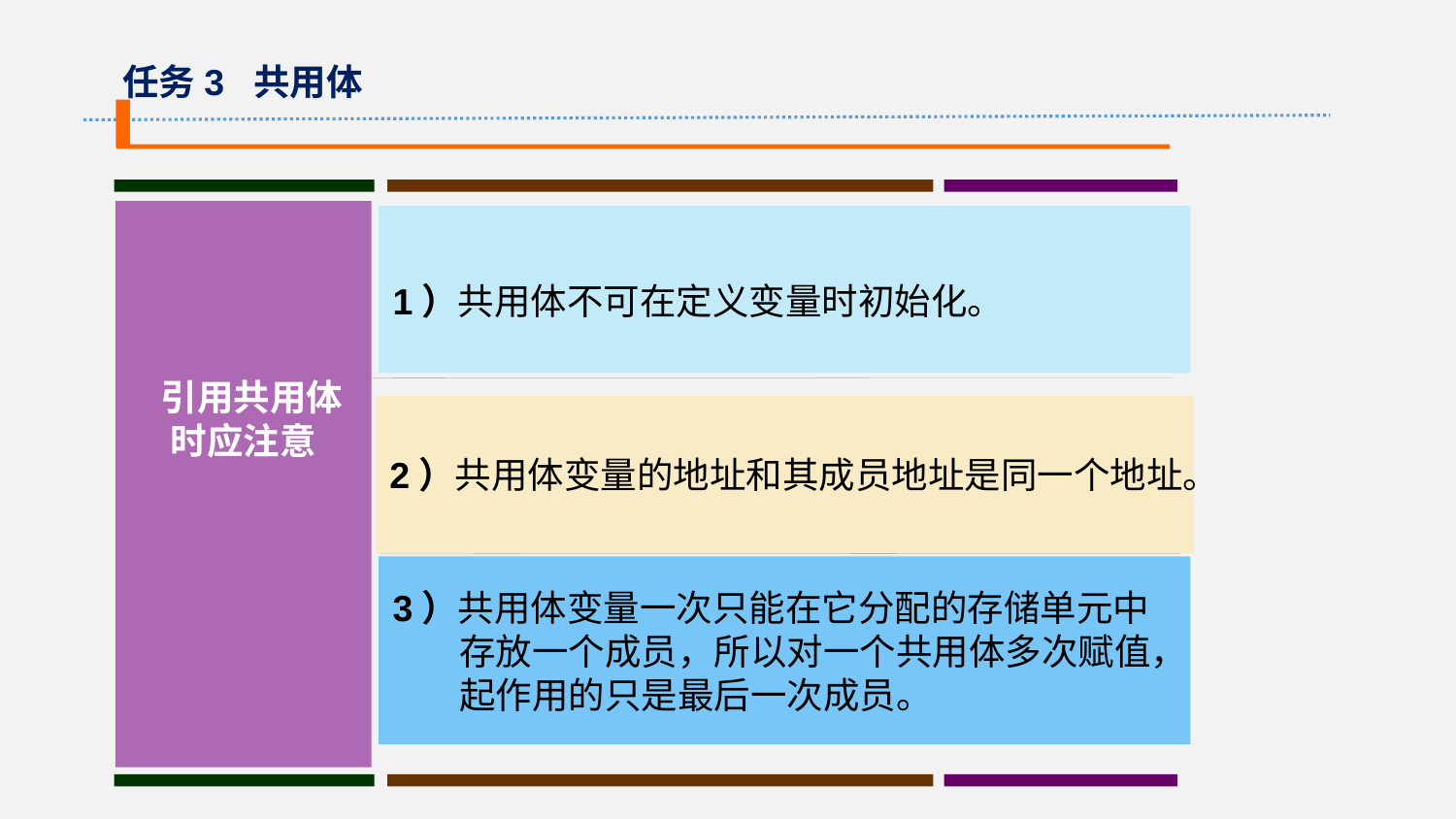

任务3  共用体

 引用共用体
时应注意

1）共用体不可在定义变量时初始化。

2）共用体变量的地址和其成员地址是同一个地址。

3）共用体变量一次只能在它分配的存储单元中
       存放一个成员，所以对一个共用体多次赋值，
       起作用的只是最后一次成员。